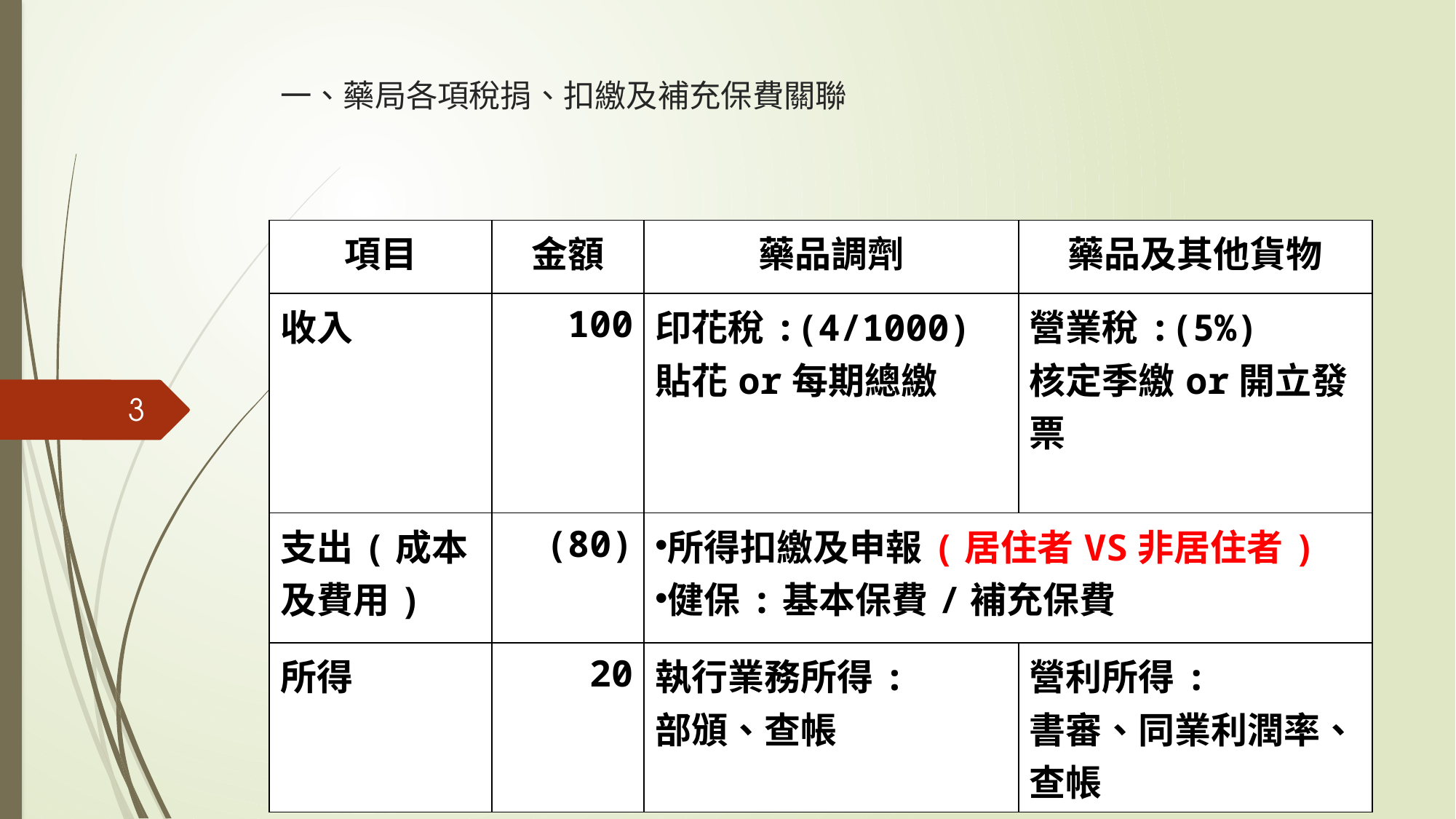

# 一、藥局各項稅捐、扣繳及補充保費關聯
| 項目 | 金額 | 藥品調劑 | 藥品及其他貨物 |
| --- | --- | --- | --- |
| 收入 | 100 | 印花稅:(4/1000) 貼花or每期總繳 | 營業稅:(5%) 核定季繳or開立發票 |
| 支出(成本及費用) | (80) | 所得扣繳及申報(居住者VS非居住者) 健保:基本保費/補充保費 |  |
| 所得 | 20 | 執行業務所得: 部頒、查帳 | 營利所得: 書審、同業利潤率、查帳 |
3